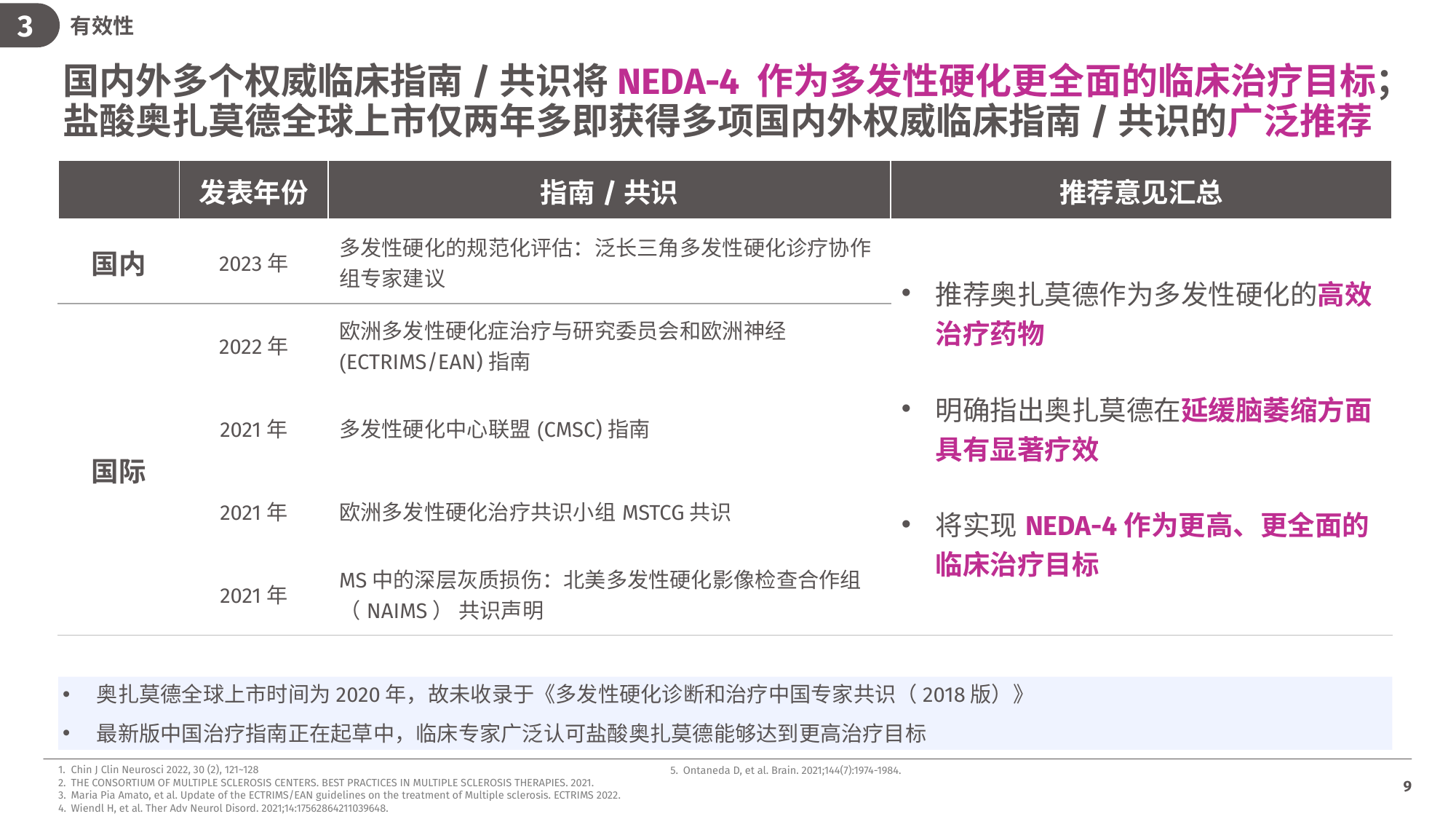

3
有效性
国内外多个权威临床指南/共识将NEDA-4 作为多发性硬化更全面的临床治疗目标；
盐酸奥扎莫德全球上市仅两年多即获得多项国内外权威临床指南/共识的广泛推荐
|  | 发表年份 | 指南/共识 | 推荐意见汇总 |
| --- | --- | --- | --- |
| 国内 | 2023年 | 多发性硬化的规范化评估：泛长三角多发性硬化诊疗协作组专家建议 | 推荐奥扎莫德作为多发性硬化的高效治疗药物 明确指出奥扎莫德在延缓脑萎缩方面具有显著疗效 将实现NEDA-4作为更高、更全面的临床治疗目标 |
| 国际 | 2022年 | 欧洲多发性硬化症治疗与研究委员会和欧洲神经(ECTRIMS/EAN)指南 |  |
|  | 2021年 | 多发性硬化中心联盟(CMSC)指南 |  |
|  | 2021年 | 欧洲多发性硬化治疗共识小组MSTCG共识 |  |
|  | 2021年 | MS中的深层灰质损伤：北美多发性硬化影像检查合作组（NAIMS） 共识声明 |  |
奥扎莫德全球上市时间为2020年，故未收录于《多发性硬化诊断和治疗中国专家共识（2018版）》
最新版中国治疗指南正在起草中，临床专家广泛认可盐酸奥扎莫德能够达到更高治疗目标
Chin J Clin Neurosci 2022, 30 (2), 121~128
THE CONSORTIUM OF MULTIPLE SCLEROSIS CENTERS. BEST PRACTICES IN MULTIPLE SCLEROSIS THERAPIES. 2021.
Maria Pia Amato, et al. Update of the ECTRIMS/EAN guidelines on the treatment of Multiple sclerosis. ECTRIMS 2022.
Wiendl H, et al. Ther Adv Neurol Disord. 2021;14:17562864211039648.

Ontaneda D, et al. Brain. 2021;144(7):1974-1984.

9